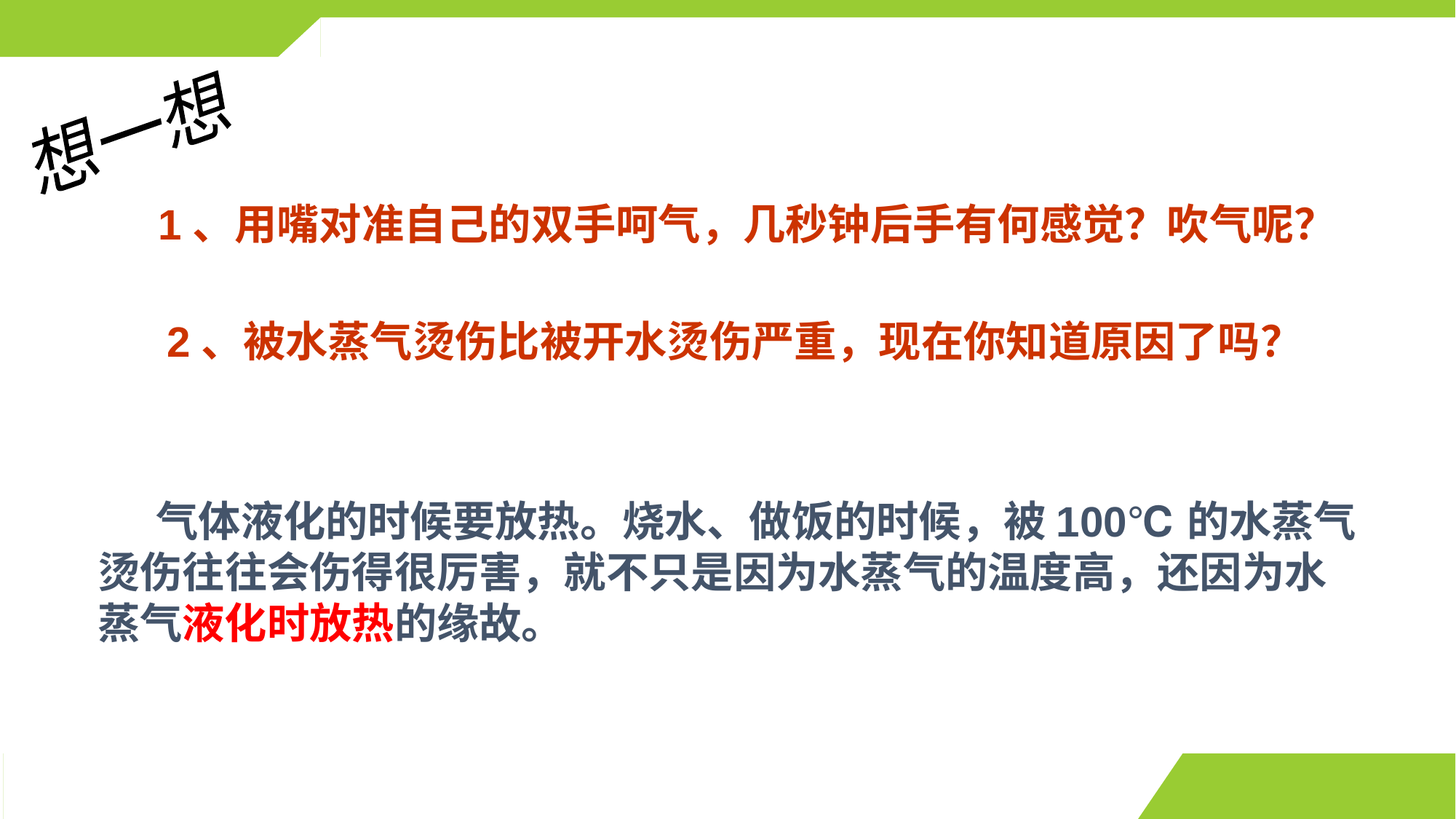

想一想
1、用嘴对准自己的双手呵气，几秒钟后手有何感觉？吹气呢？
2、被水蒸气烫伤比被开水烫伤严重，现在你知道原因了吗？
     气体液化的时候要放热。烧水、做饭的时候，被100℃的水蒸气烫伤往往会伤得很厉害，就不只是因为水蒸气的温度高，还因为水蒸气液化时放热的缘故。